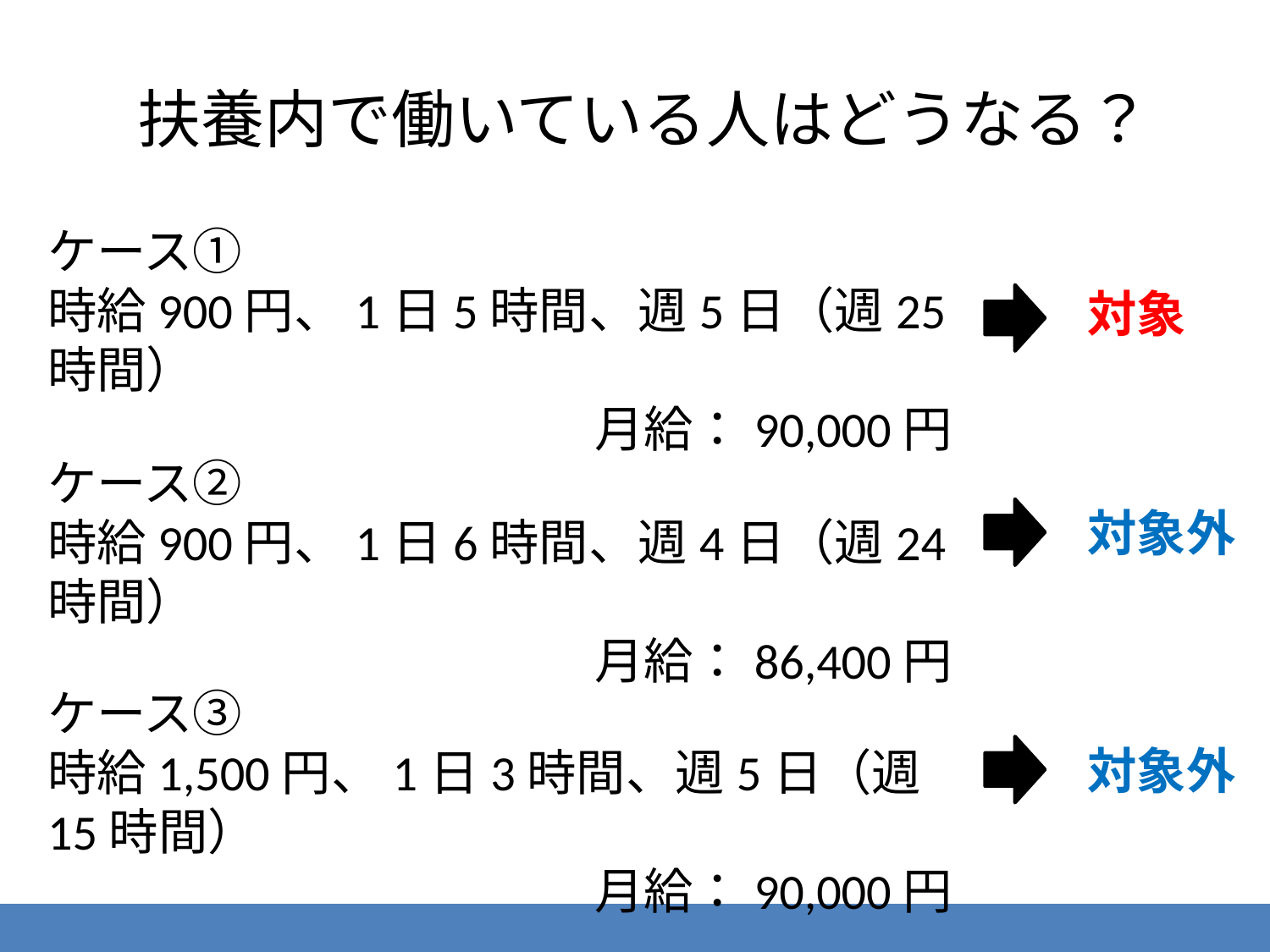

# 扶養内で働いている人はどうなる？
ケース①
時給900円、1日5時間、週5日（週25時間）
月給：90,000円
対象

ケース②
時給900円、1日6時間、週4日（週24時間）
月給：86,400円
対象外

ケース③
時給1,500円、1日3時間、週5日（週15時間）
月給：90,000円
対象外